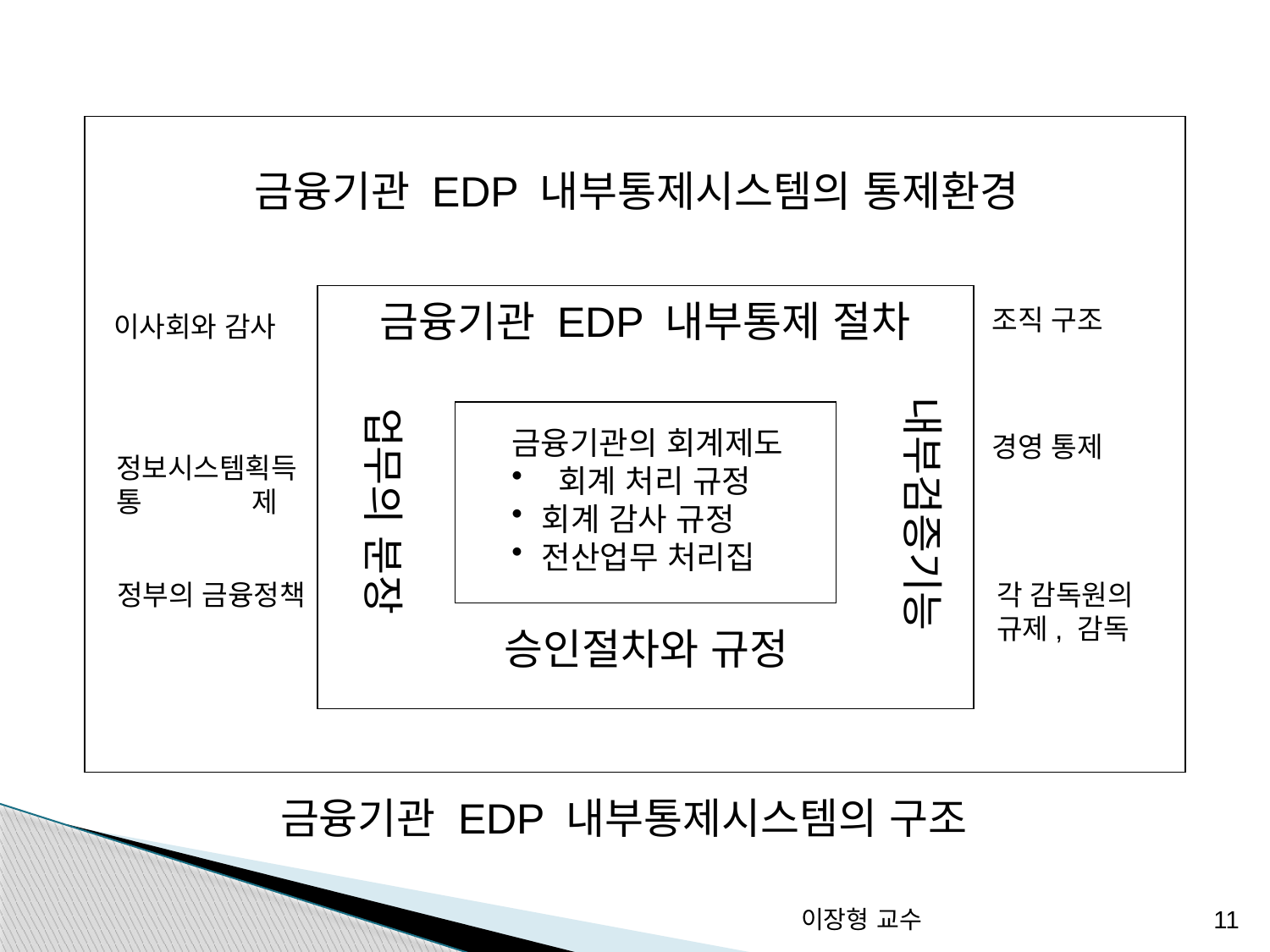

금융기관 EDP 내부통제시스템의 통제환경

금융기관 EDP 내부통제 절차
조직 구조
이사회와 감사
내부검증기능
업무의 분장

금융기관의 회계제도
 회계 처리 규정
회계 감사 규정
전산업무 처리집

경영 통제
정보시스템획득
통              제
정부의 금융정책
각 감독원의
규제, 감독
승인절차와 규정
금융기관 EDP 내부통제시스템의 구조
이장형 교수
11